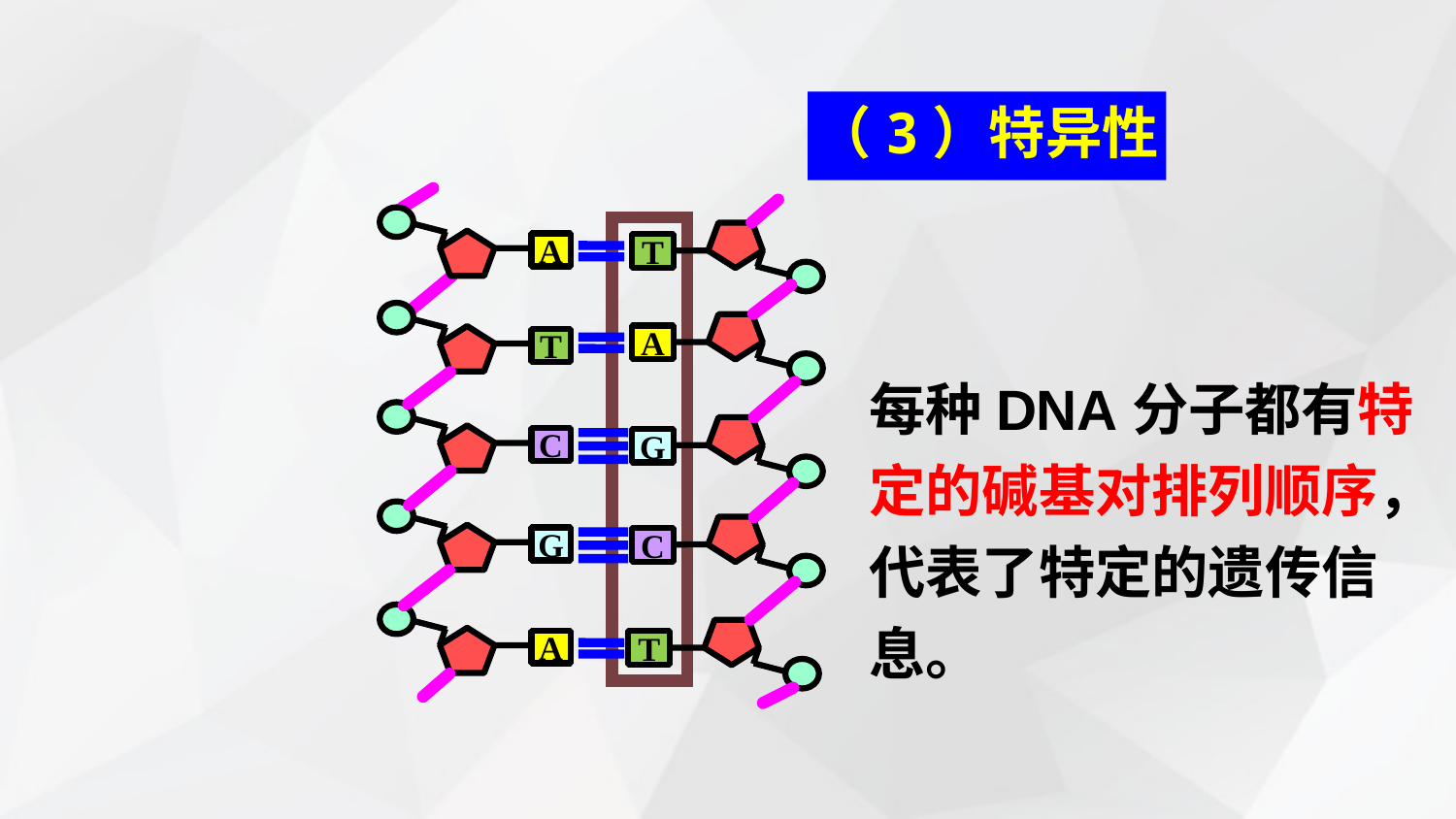

（3）特异性

A

T

T

A

每种DNA分子都有特定的碱基对排列顺序，代表了特定的遗传信息。

C

G

G

C

A

T